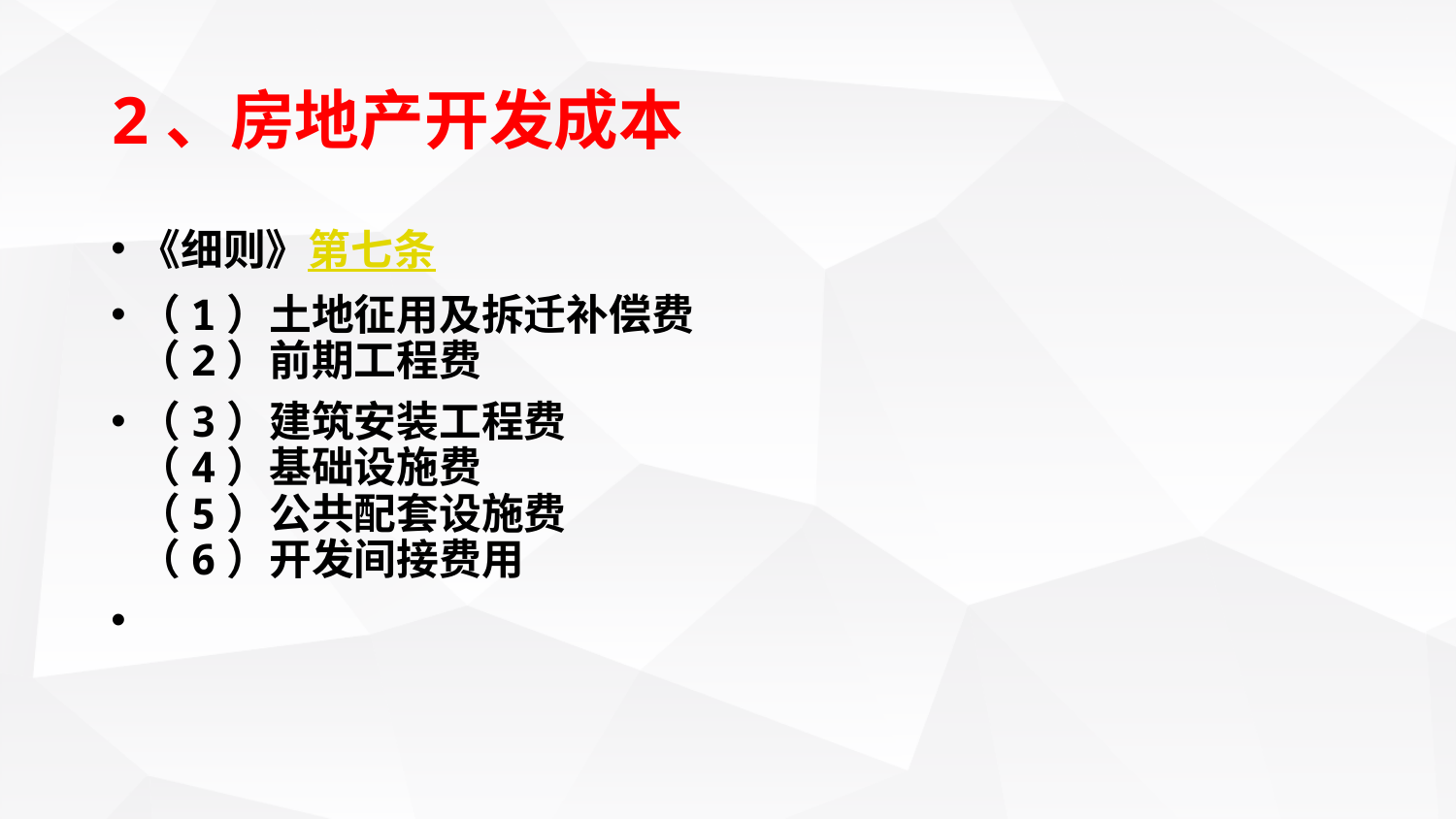

# 2、房地产开发成本
《细则》第七条
（1）土地征用及拆迁补偿费
（2）前期工程费
（3）建筑安装工程费
（4）基础设施费
（5）公共配套设施费
（6）开发间接费用